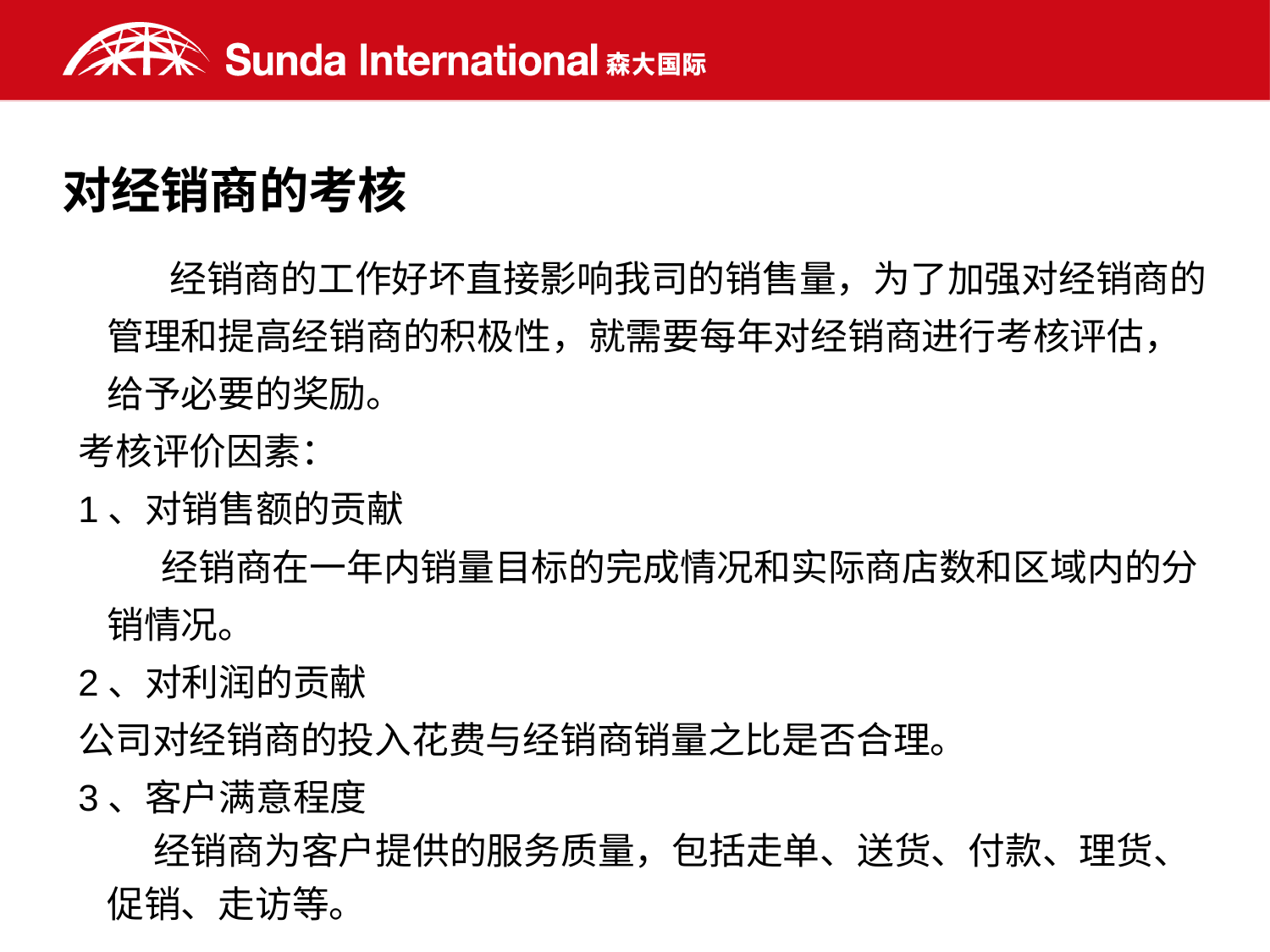

# 对经销商的考核
          经销商的工作好坏直接影响我司的销售量，为了加强对经销商的管理和提高经销商的积极性，就需要每年对经销商进行考核评估，给予必要的奖励。
考核评价因素：
1、对销售额的贡献
         经销商在一年内销量目标的完成情况和实际商店数和区域内的分销情况。
2、对利润的贡献
公司对经销商的投入花费与经销商销量之比是否合理。
3、客户满意程度
        经销商为客户提供的服务质量，包括走单、送货、付款、理货、促销、走访等。